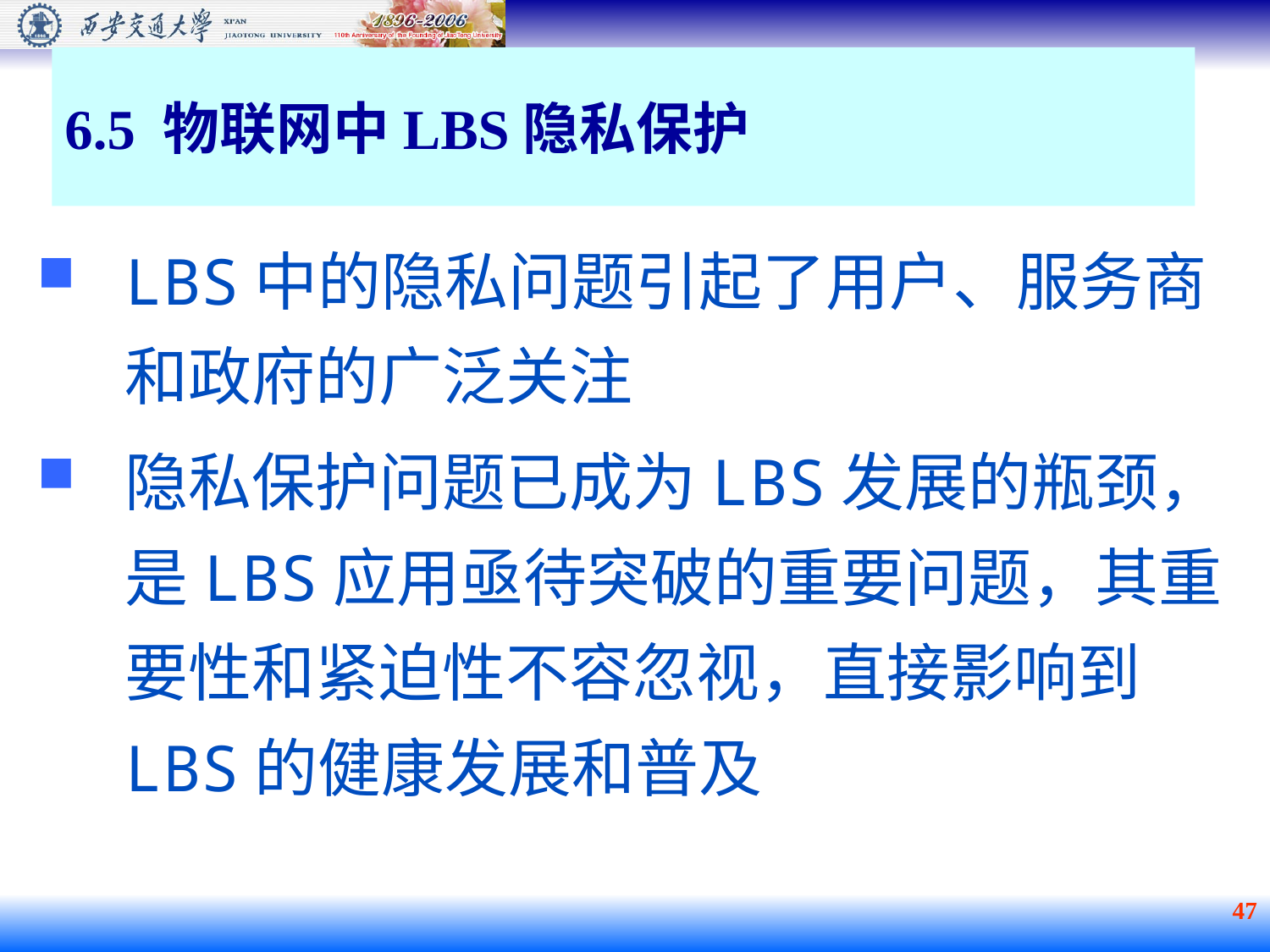

# 6.5 物联网中LBS隐私保护
LBS中的隐私问题引起了用户、服务商和政府的广泛关注
隐私保护问题已成为LBS发展的瓶颈，是LBS应用亟待突破的重要问题，其重要性和紧迫性不容忽视，直接影响到LBS的健康发展和普及

 47